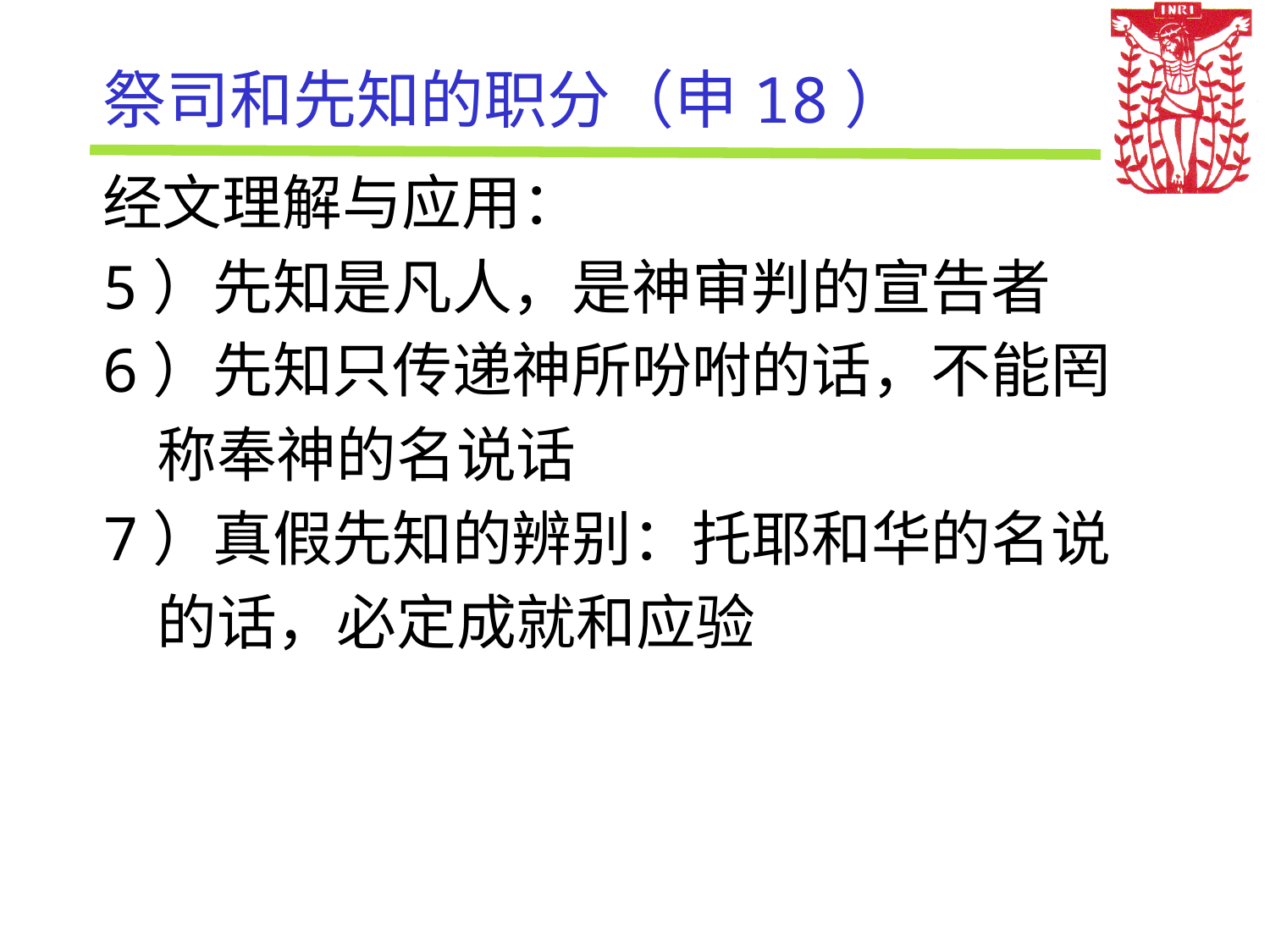

# 祭司和先知的职分（申18）
经文理解与应用：
5）先知是凡人，是神审判的宣告者
6）先知只传递神所吩咐的话，不能罔
   称奉神的名说话
7）真假先知的辨别：托耶和华的名说
   的话，必定成就和应验